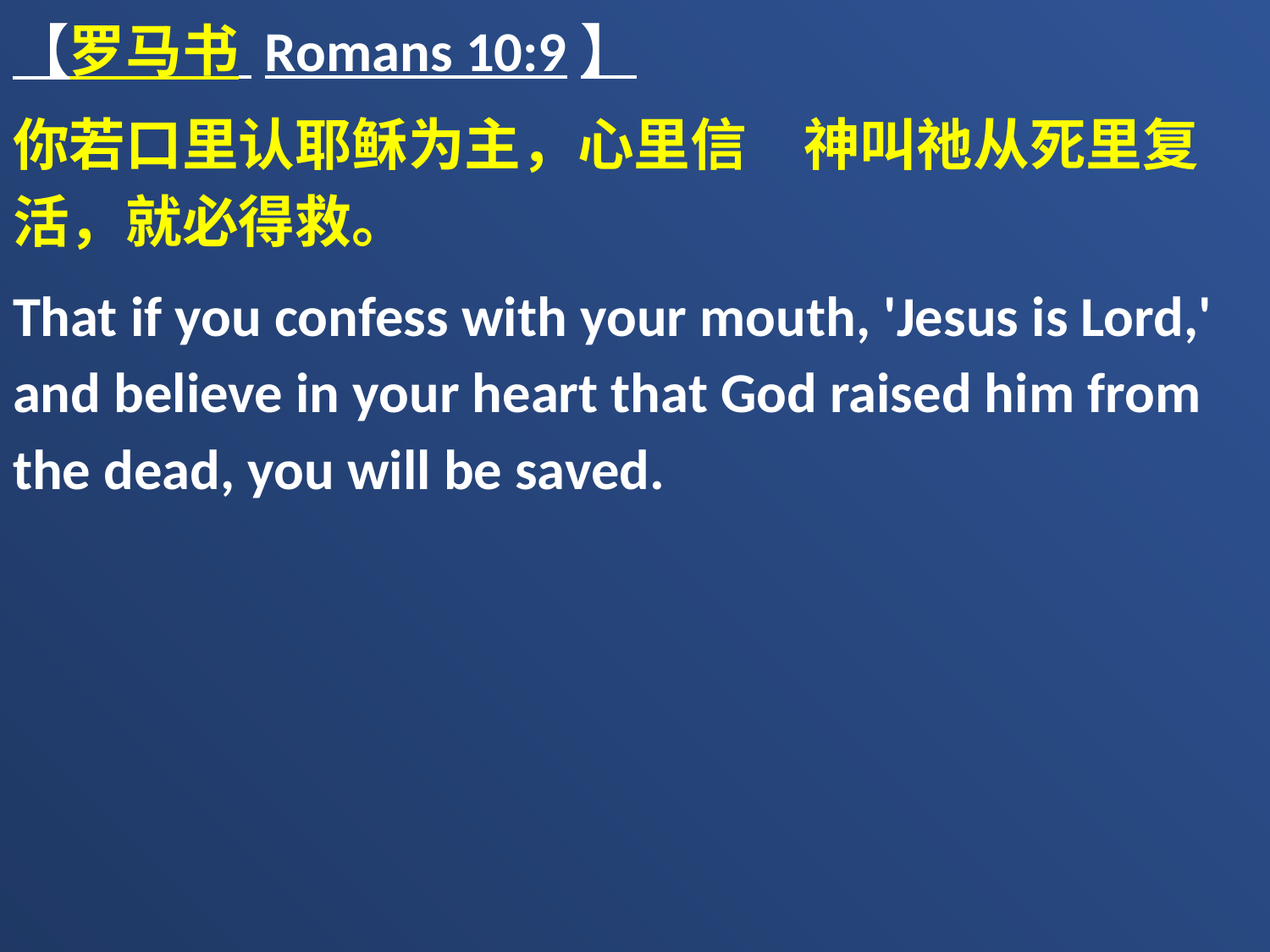

【罗马书 Romans 10:9】
你若口里认耶稣为主，心里信　神叫祂从死里复活，就必得救。
That if you confess with your mouth, 'Jesus is Lord,' and believe in your heart that God raised him from the dead, you will be saved.